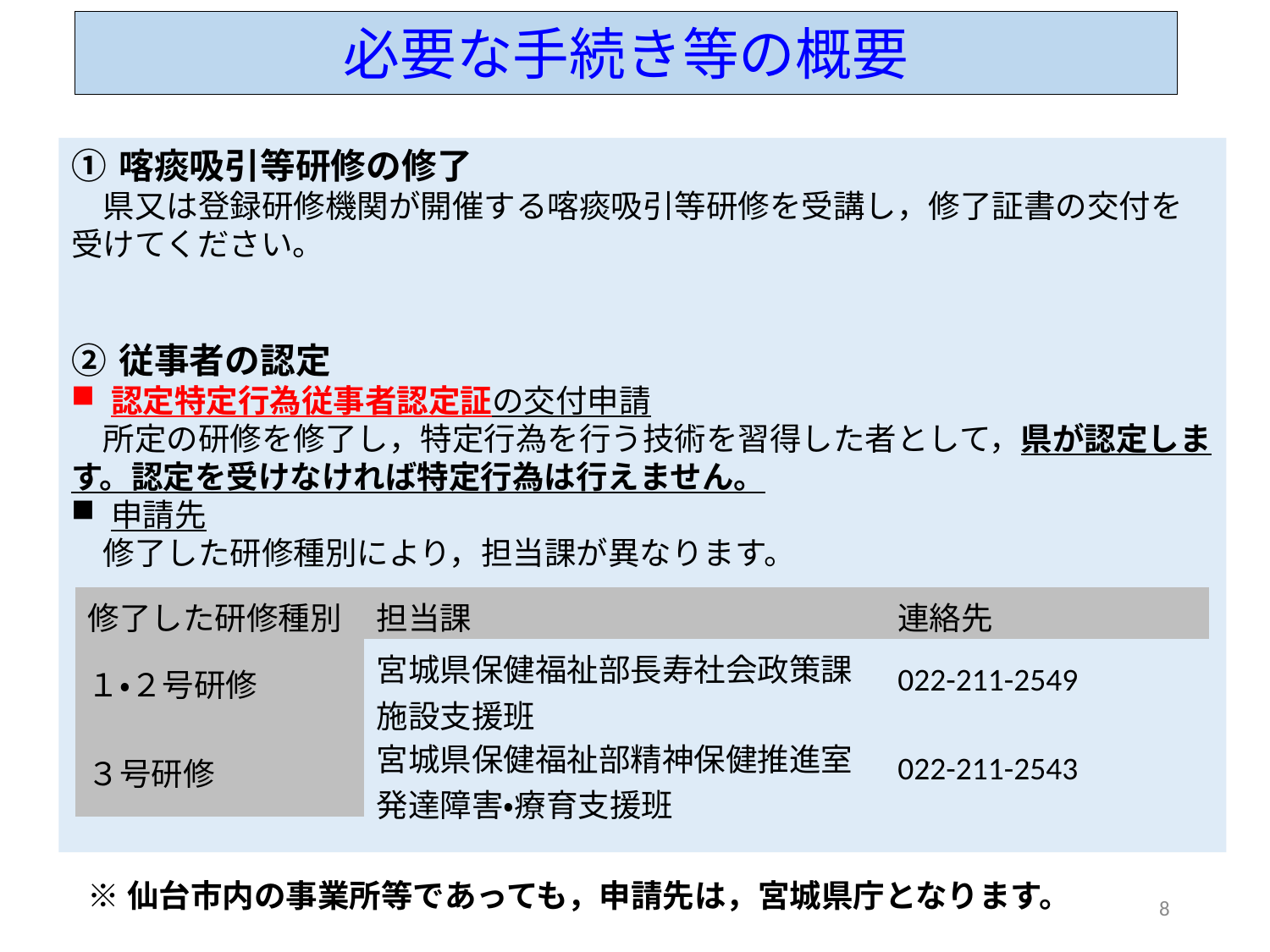

必要な手続き等の概要
喀痰吸引等研修の修了
　県又は登録研修機関が開催する喀痰吸引等研修を受講し，修了証書の交付を受けてください。

従事者の認定
認定特定行為従事者認定証の交付申請
　所定の研修を修了し，特定行為を行う技術を習得した者として，県が認定します。認定を受けなければ特定行為は行えません。
申請先
　修了した研修種別により，担当課が異なります。
| 修了した研修種別 | 担当課 | 連絡先 |
| --- | --- | --- |
| １・２号研修 | 宮城県保健福祉部長寿社会政策課 施設支援班 | 022-211-2549 |
| ３号研修 | 宮城県保健福祉部精神保健推進室 発達障害・療育支援班 | 022-211-2543 |
※仙台市内の事業所等であっても，申請先は，宮城県庁となります。
8